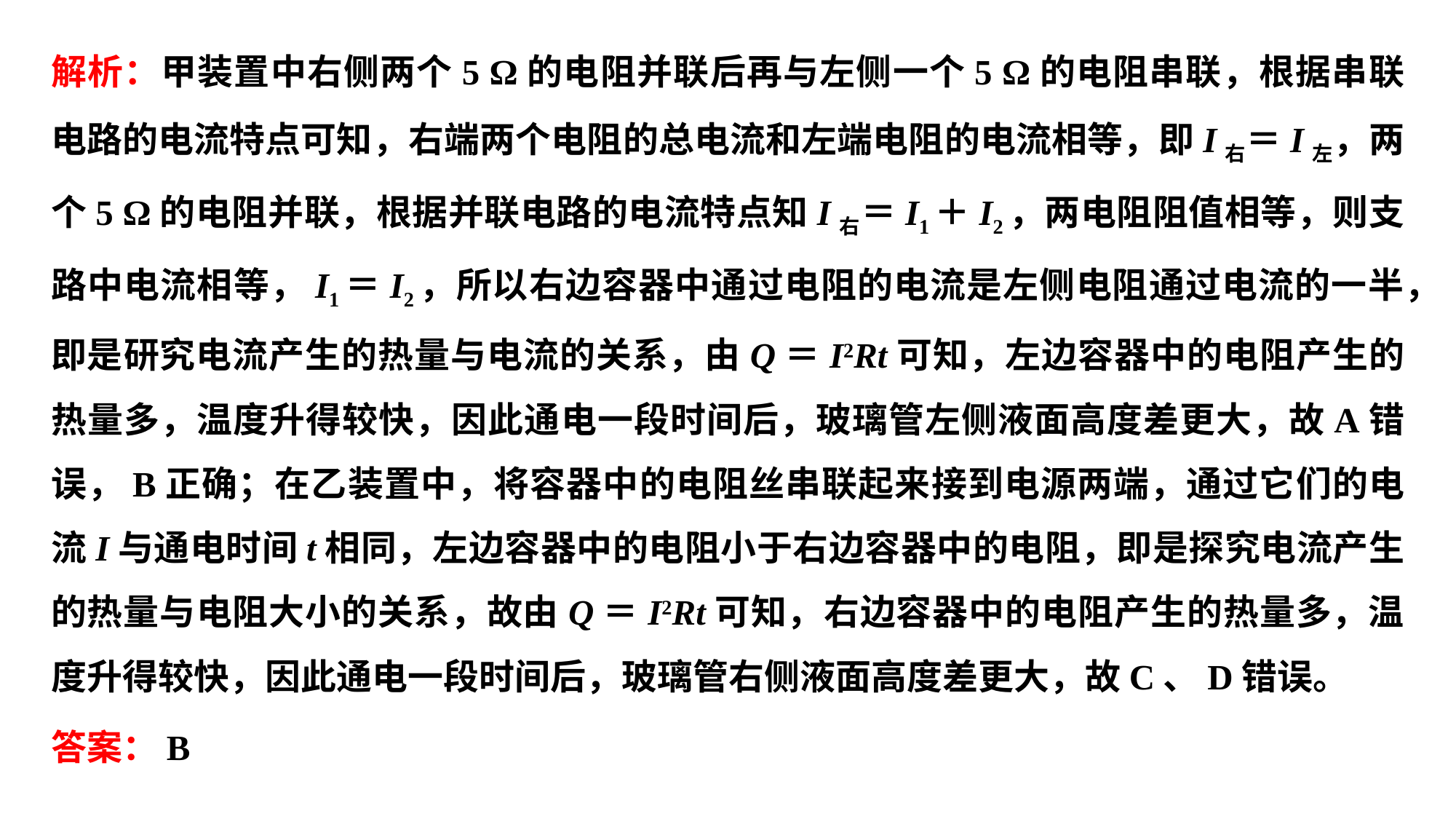

解析：甲装置中右侧两个5 Ω的电阻并联后再与左侧一个5 Ω的电阻串联，根据串联电路的电流特点可知，右端两个电阻的总电流和左端电阻的电流相等，即I右＝I左，两个5 Ω的电阻并联，根据并联电路的电流特点知I右＝I1＋I2，两电阻阻值相等，则支路中电流相等，I1＝I2，所以右边容器中通过电阻的电流是左侧电阻通过电流的一半，即是研究电流产生的热量与电流的关系，由Q＝I2Rt可知，左边容器中的电阻产生的热量多，温度升得较快，因此通电一段时间后，玻璃管左侧液面高度差更大，故A错误，B正确；在乙装置中，将容器中的电阻丝串联起来接到电源两端，通过它们的电流I与通电时间t相同，左边容器中的电阻小于右边容器中的电阻，即是探究电流产生的热量与电阻大小的关系，故由Q＝I2Rt可知，右边容器中的电阻产生的热量多，温度升得较快，因此通电一段时间后，玻璃管右侧液面高度差更大，故C、D错误。
答案：B